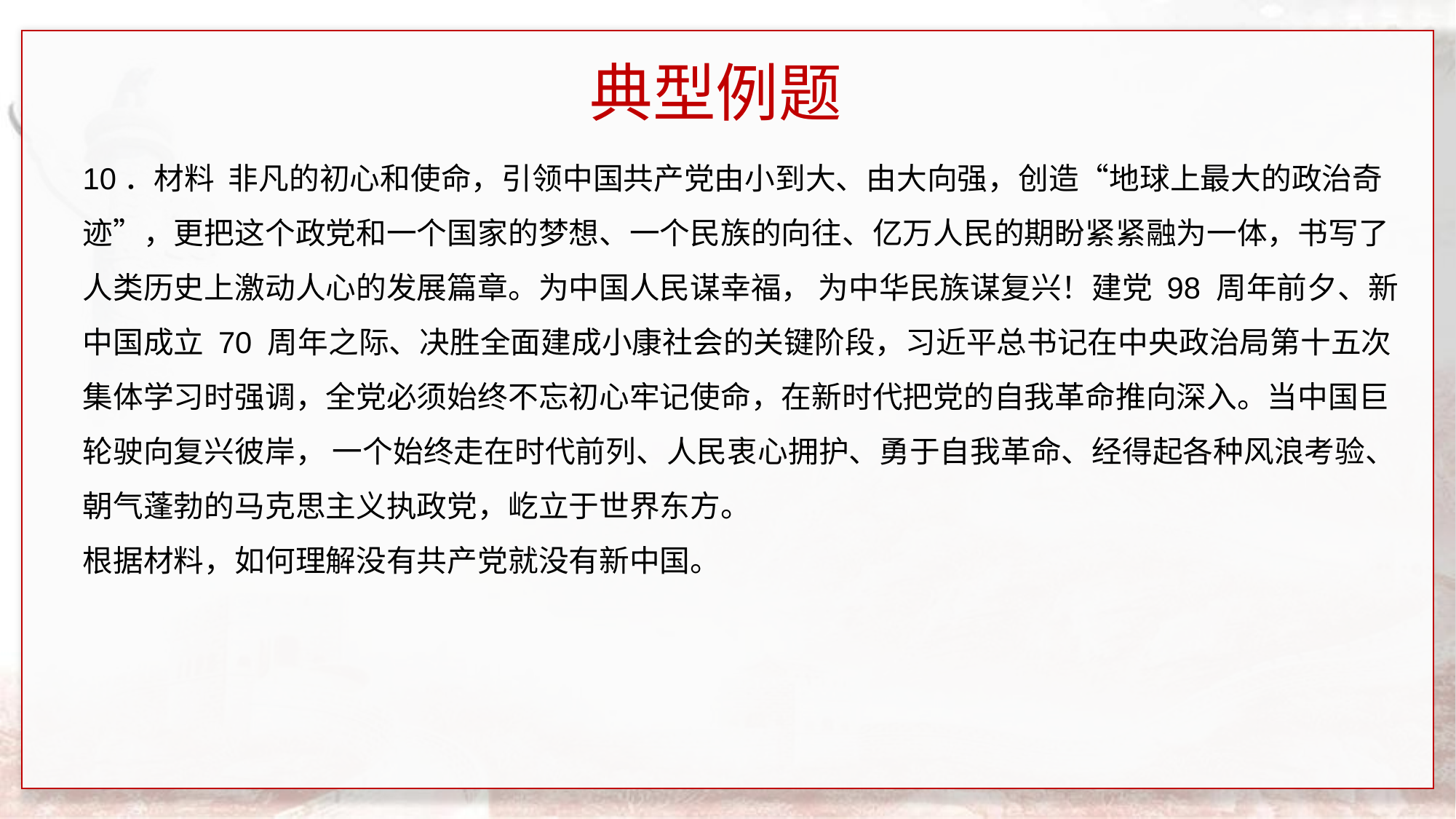

典型例题
10．材料  非凡的初心和使命，引领中国共产党由小到大、由大向强，创造“地球上最大的政治奇迹”，更把这个政党和一个国家的梦想、一个民族的向往、亿万人民的期盼紧紧融为一体，书写了人类历史上激动人心的发展篇章。为中国人民谋幸福， 为中华民族谋复兴！建党 98 周年前夕、新中国成立 70 周年之际、决胜全面建成小康社会的关键阶段，习近平总书记在中央政治局第十五次集体学习时强调，全党必须始终不忘初心牢记使命，在新时代把党的自我革命推向深入。当中国巨轮驶向复兴彼岸， 一个始终走在时代前列、人民衷心拥护、勇于自我革命、经得起各种风浪考验、朝气蓬勃的马克思主义执政党，屹立于世界东方。
根据材料，如何理解没有共产党就没有新中国。